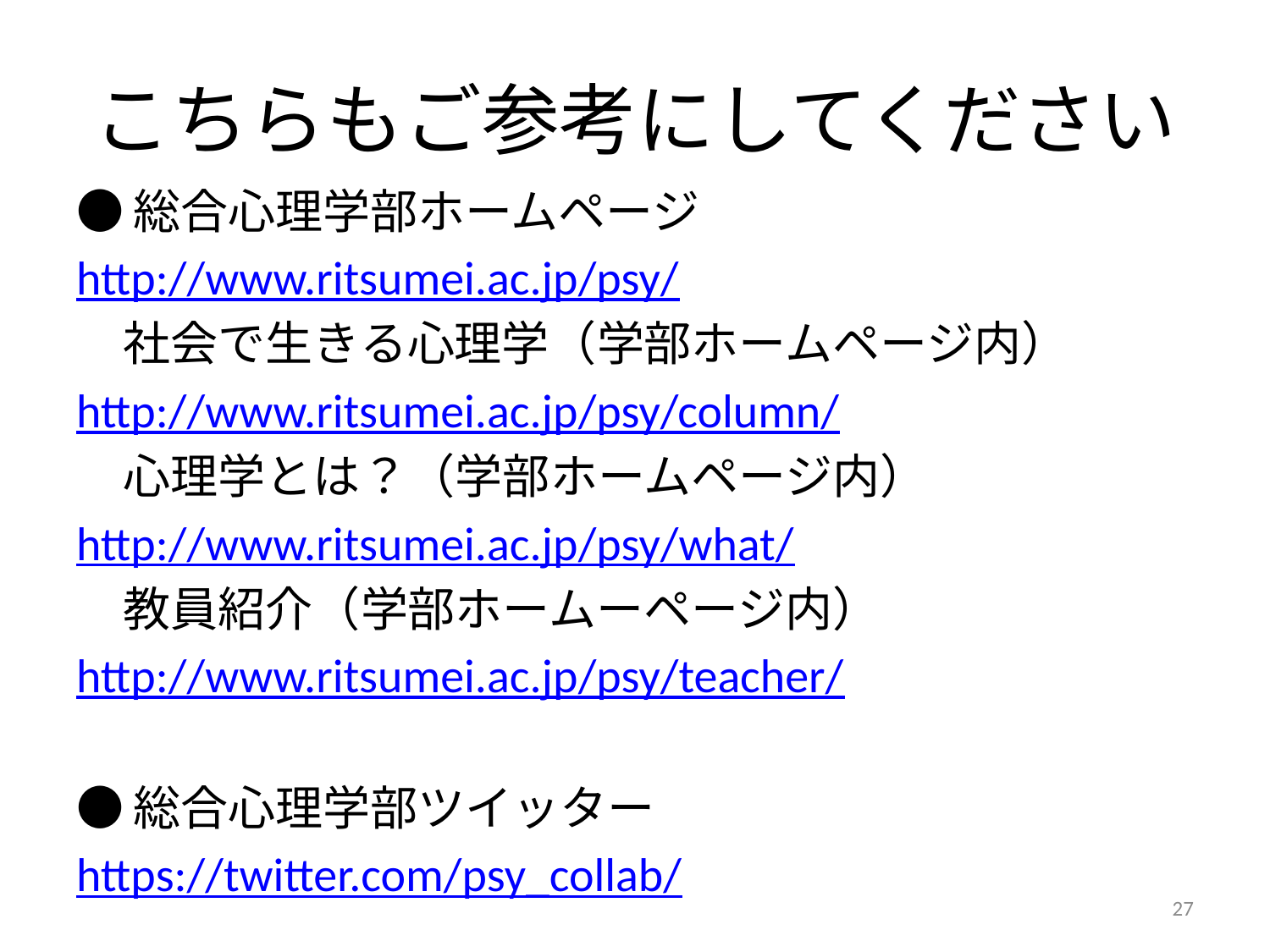

# こちらもご参考にしてください
●総合心理学部ホームページ
http://www.ritsumei.ac.jp/psy/
　社会で生きる心理学（学部ホームページ内）
http://www.ritsumei.ac.jp/psy/column/
　心理学とは？（学部ホームページ内）
http://www.ritsumei.ac.jp/psy/what/
　教員紹介（学部ホームーページ内）
http://www.ritsumei.ac.jp/psy/teacher/

●総合心理学部ツイッター
https://twitter.com/psy_collab/

27